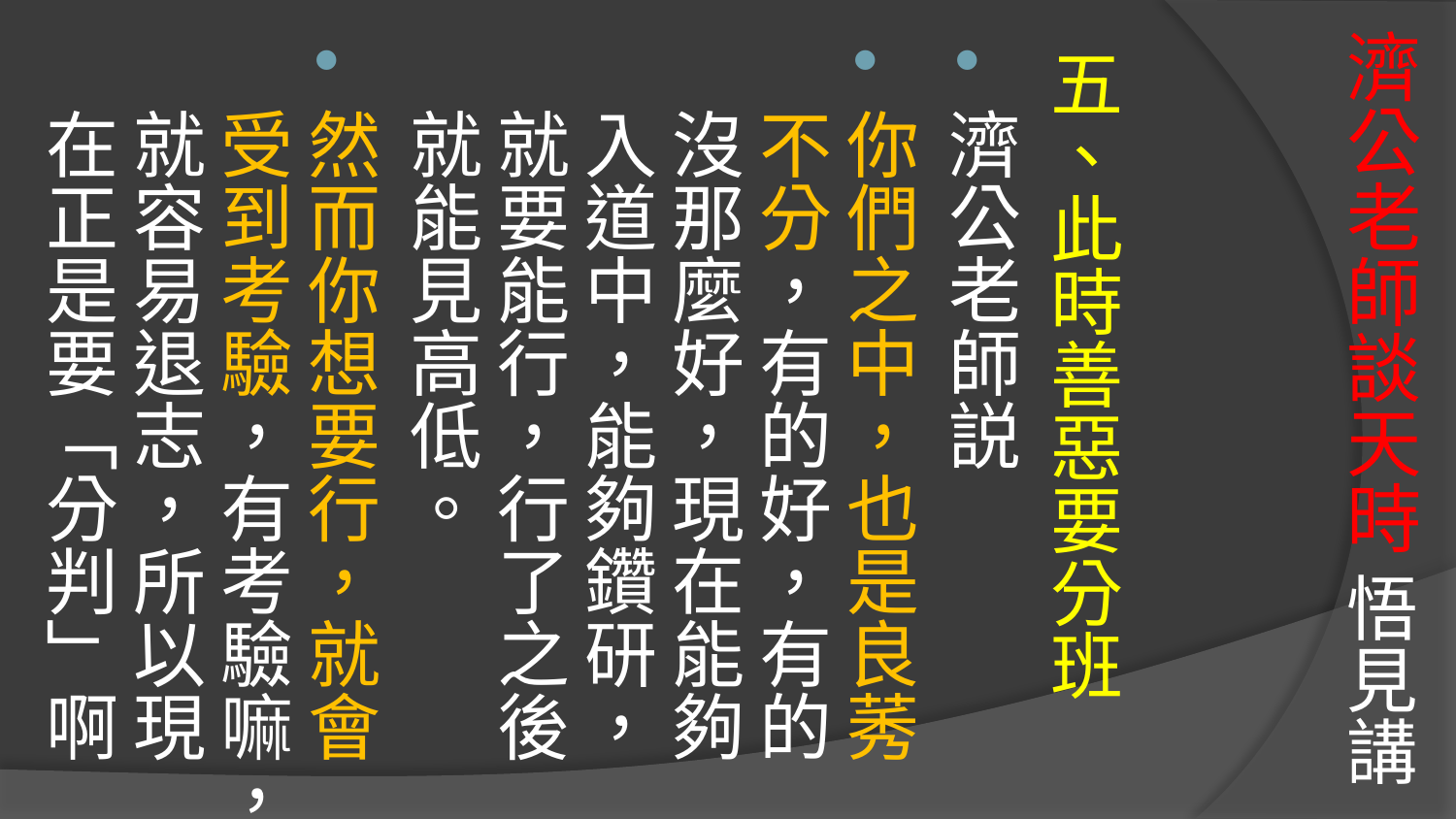

# 濟公老師談天時 悟見講
五、此時善惡要分班
濟公老師説
你們之中，也是良莠不分，有的好，有的沒那麼好，現在能夠入道中，能夠鑽研，就要能行，行了之後就能見高低。
然而你想要行，就會受到考驗，有考驗嘛，就容易退志，所以現在正是要「分判」啊